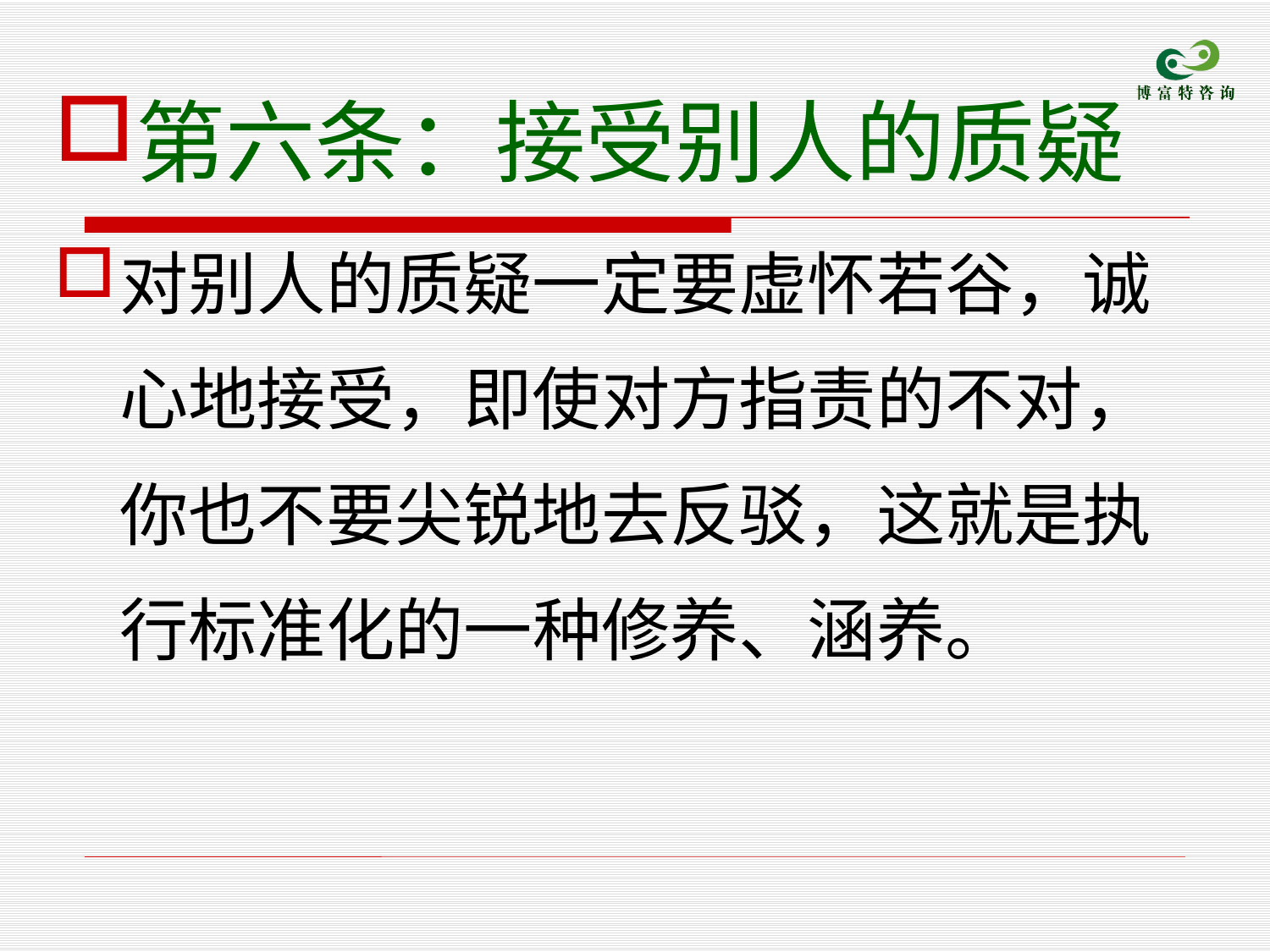

第六条：接受别人的质疑
对别人的质疑一定要虚怀若谷，诚心地接受，即使对方指责的不对，你也不要尖锐地去反驳，这就是执行标准化的一种修养、涵养。
600